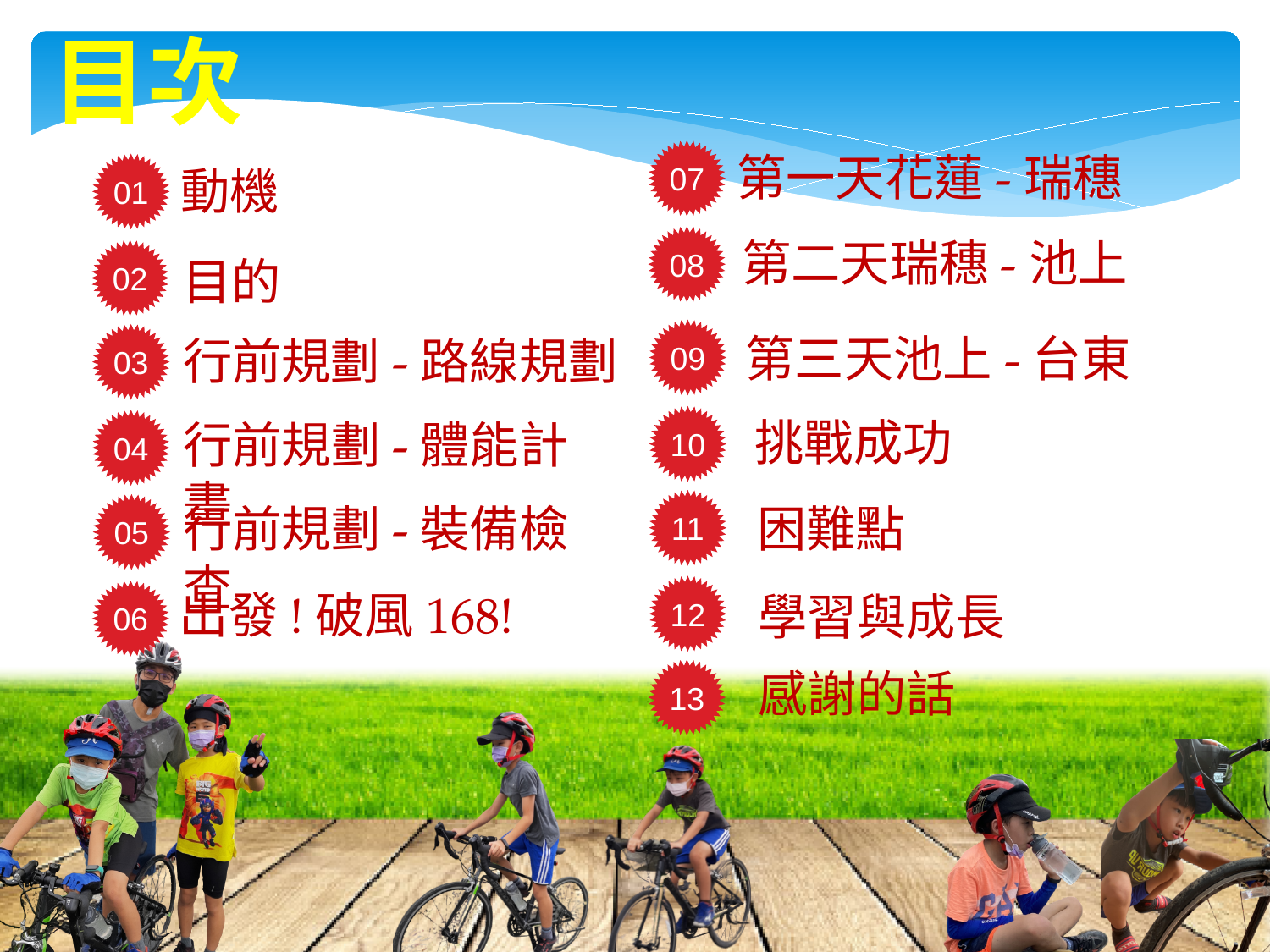

目次
07
第一天花蓮-瑞穗
01
動機
第二天瑞穗-池上
08
02
目的
09
第三天池上-台東
行前規劃-路線規劃
03
挑戰成功
10
行前規劃-體能計畫
04
11
行前規劃-裝備檢查
困難點
05
12
出發!破風168!
學習與成長
06
感謝的話
13